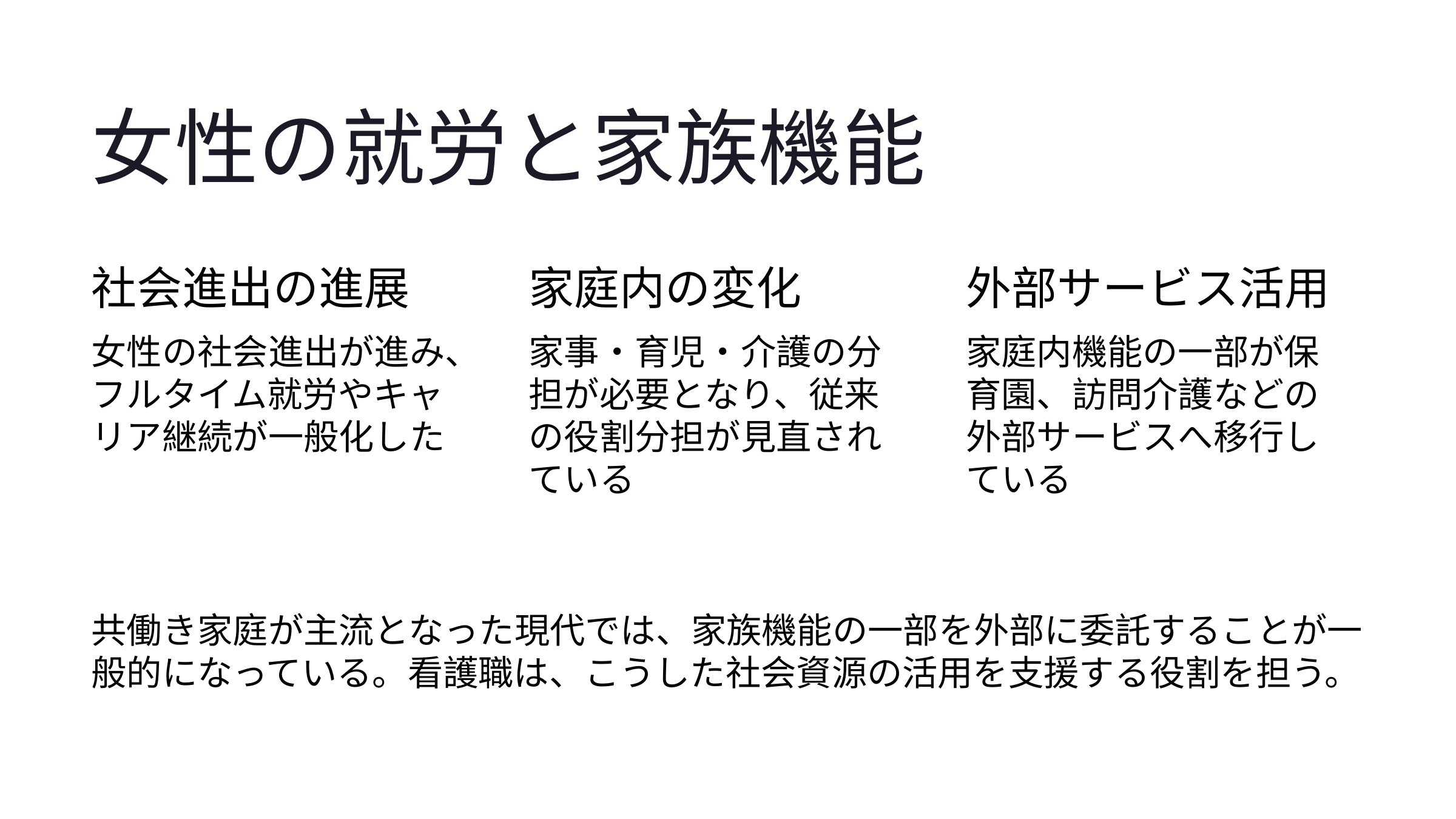

女性の就労と家族機能
社会進出の進展
家庭内の変化
外部サービス活用
女性の社会進出が進み、フルタイム就労やキャリア継続が一般化した
家事・育児・介護の分担が必要となり、従来の役割分担が見直されている
家庭内機能の一部が保育園、訪問介護などの外部サービスへ移行している
共働き家庭が主流となった現代では、家族機能の一部を外部に委託することが一般的になっている。看護職は、こうした社会資源の活用を支援する役割を担う。